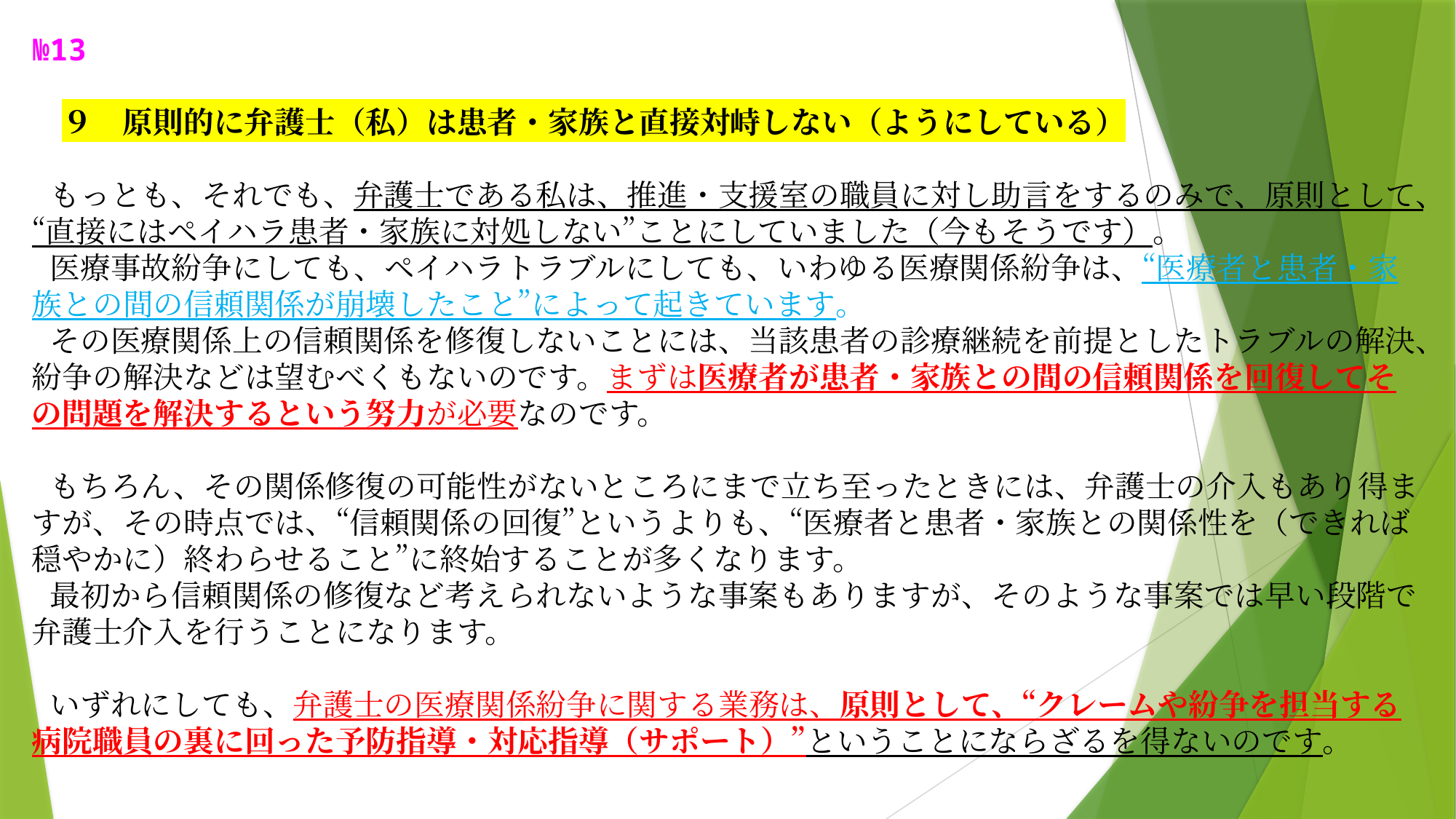

№13

　９　原則的に弁護士（私）は患者・家族と直接対峙しない（ようにしている）

もっとも、それでも、弁護士である私は、推進・支援室の職員に対し助言をするのみで、原則として、“直接にはペイハラ患者・家族に対処しない”ことにしていました（今もそうです）。
医療事故紛争にしても、ペイハラトラブルにしても、いわゆる医療関係紛争は、“医療者と患者・家族との間の信頼関係が崩壊したこと”によって起きています。
その医療関係上の信頼関係を修復しないことには、当該患者の診療継続を前提としたトラブルの解決、紛争の解決などは望むべくもないのです。まずは医療者が患者・家族との間の信頼関係を回復してその問題を解決するという努力が必要なのです。

もちろん、その関係修復の可能性がないところにまで立ち至ったときには、弁護士の介入もあり得ますが、その時点では、“信頼関係の回復”というよりも、“医療者と患者・家族との関係性を（できれば穏やかに）終わらせること”に終始することが多くなります。
最初から信頼関係の修復など考えられないような事案もありますが、そのような事案では早い段階で弁護士介入を行うことになります。

いずれにしても、弁護士の医療関係紛争に関する業務は、原則として、“クレームや紛争を担当する病院職員の裏に回った予防指導・対応指導（サポート）”ということにならざるを得ないのです。